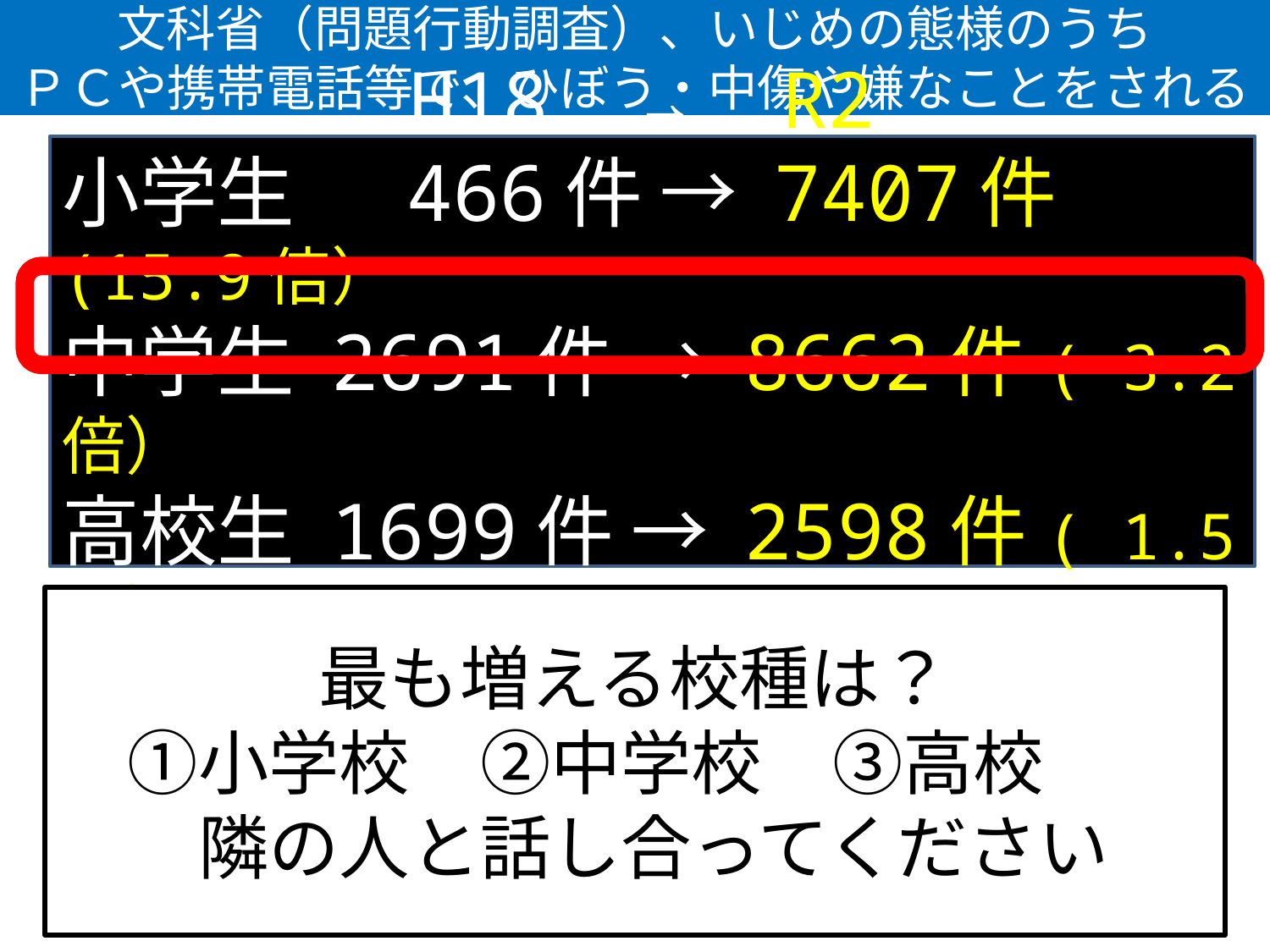

文科省（問題行動調査）、いじめの態様のうち
ＰＣや携帯電話等で、ひぼう・中傷や嫌なことをされる
　　　　 H18  →  R2
小学生0 466件 → 7407件(15.9倍）
中学生 2691件 → 8662件( 3.2倍）
高校生 1699件 → 2598件( 1.5倍）

最も増える校種は？
　①小学校　②中学校　③高校
　　隣の人と話し合ってください